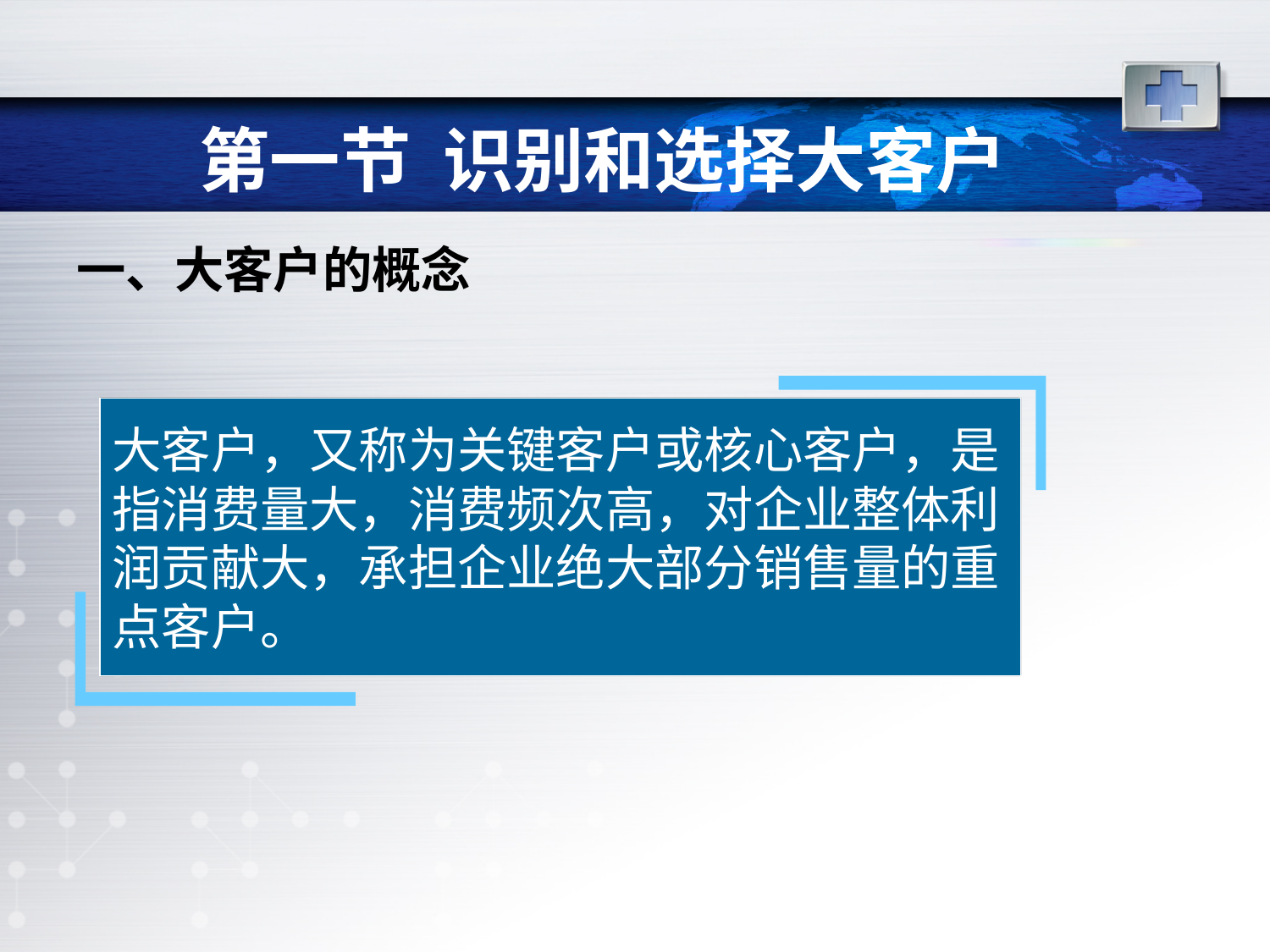

# 第一节  识别和选择大客户
一、大客户的概念

大客户，又称为关键客户或核心客户，是指消费量大，消费频次高，对企业整体利润贡献大，承担企业绝大部分销售量的重点客户。